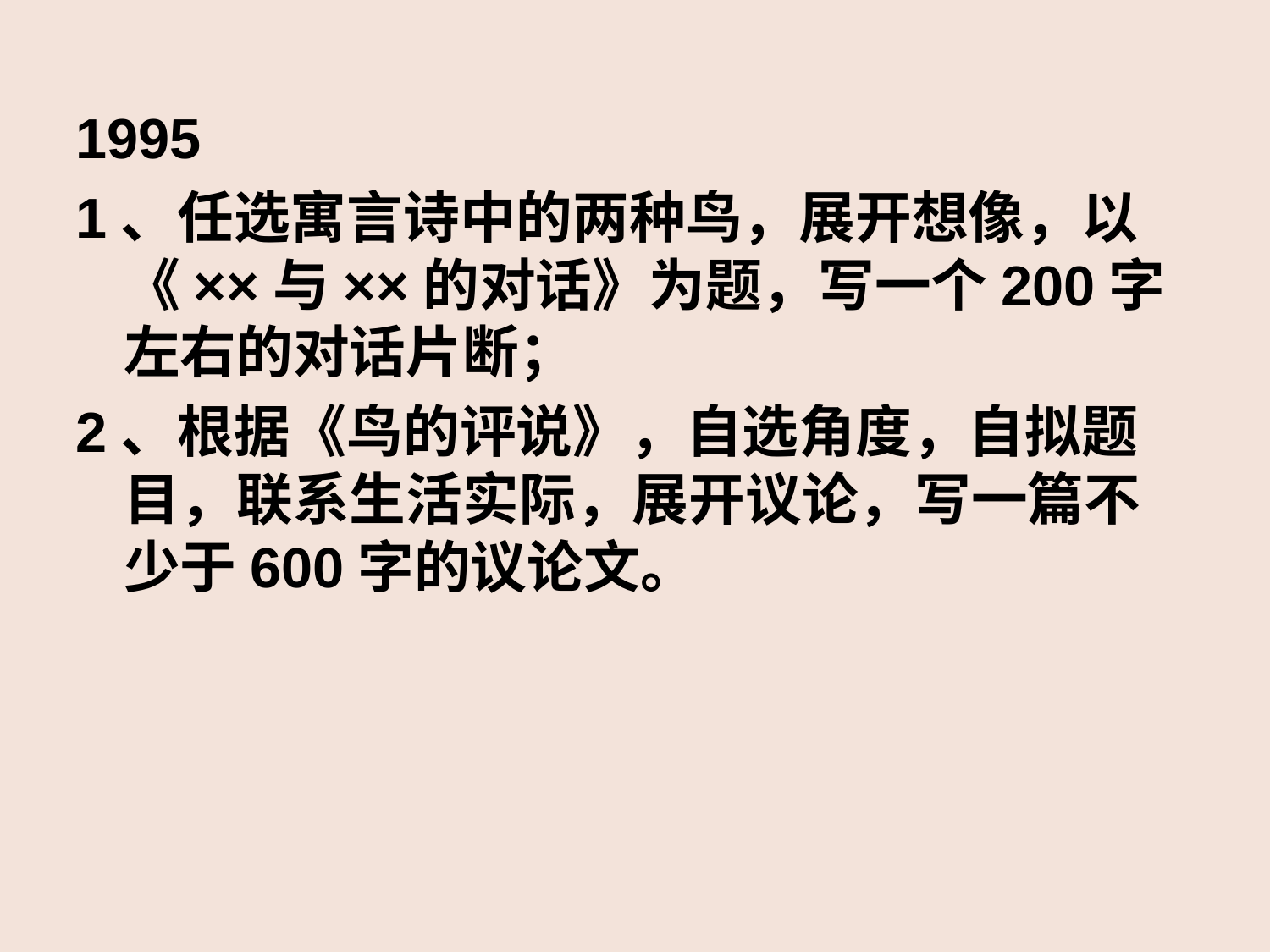

1995
1、任选寓言诗中的两种鸟，展开想像，以《××与××的对话》为题，写一个200字左右的对话片断；
2、根据《鸟的评说》，自选角度，自拟题目，联系生活实际，展开议论，写一篇不少于600字的议论文。